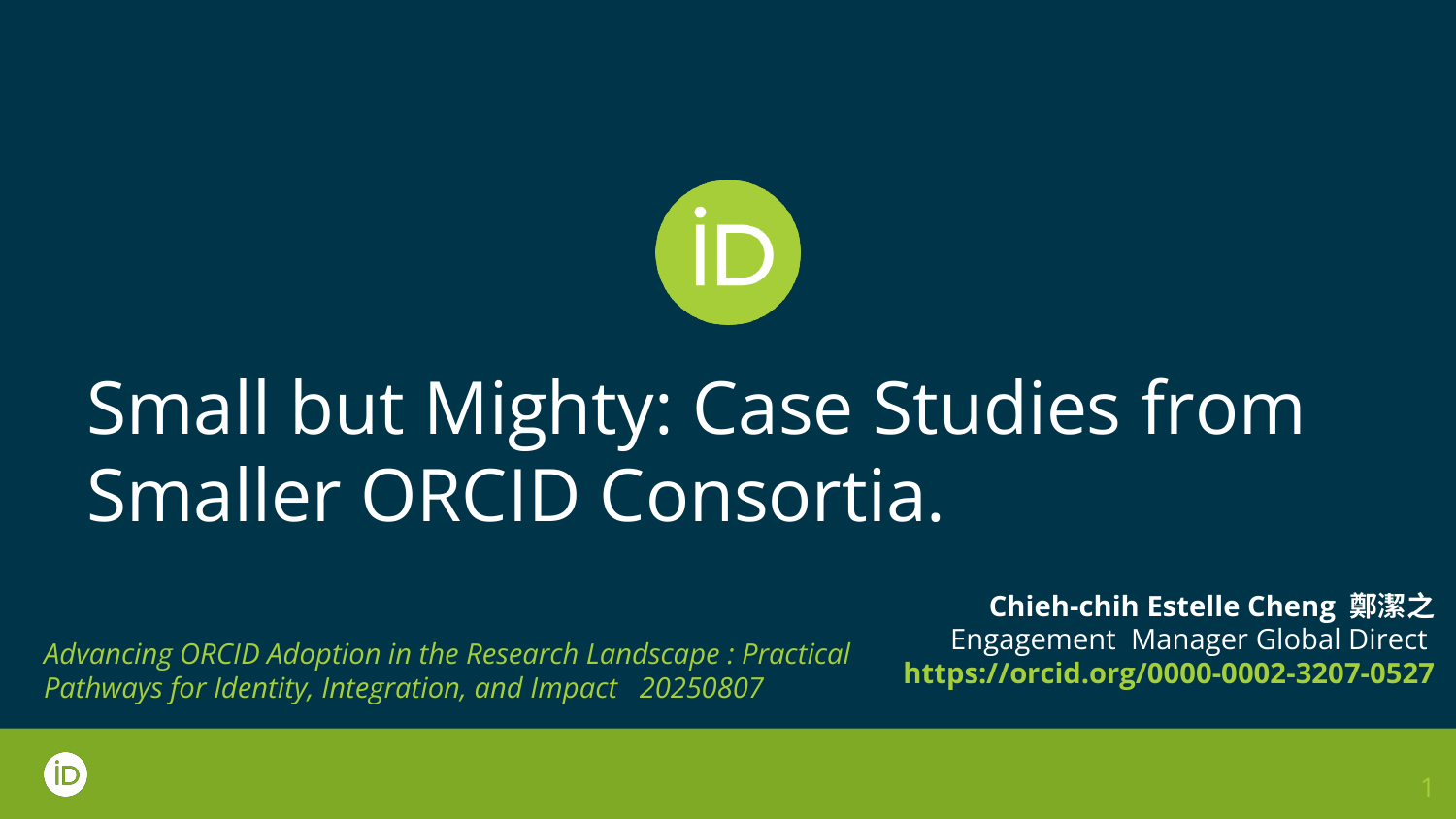

# Small but Mighty: Case Studies from Smaller ORCID Consortia.
Chieh-chih Estelle Cheng 鄭潔之
Engagement  Manager Global Direct
https://orcid.org/0000-0002-3207-0527
Advancing ORCID Adoption in the Research Landscape : Practical Pathways for Identity, Integration, and Impact   20250807
1